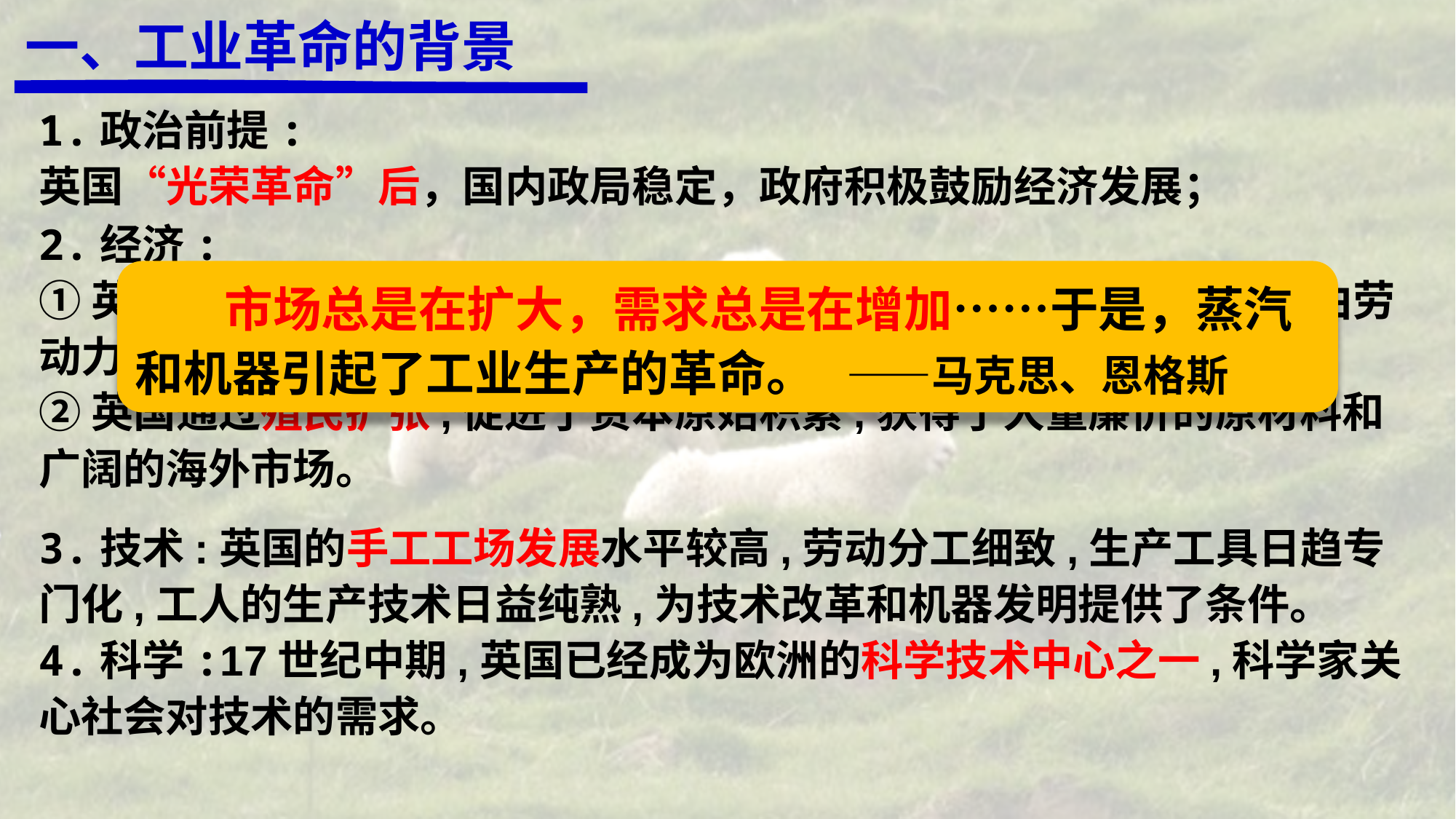

一、工业革命的背景

1.政治前提:
英国“光荣革命”后，国内政局稳定，政府积极鼓励经济发展；
2.经济:
①英国农业资本主义发展迅速,为工业发展提供了充裕的农产品、自由劳动力和国内市场；
②英国通过殖民扩张,促进了资本原始积累,获得了大量廉价的原材料和广阔的海外市场。
       市场总是在扩大，需求总是在增加……于是，蒸汽和机器引起了工业生产的革命。   ——马克思、恩格斯
3.技术:英国的手工工场发展水平较高,劳动分工细致,生产工具日趋专门化,工人的生产技术日益纯熟,为技术改革和机器发明提供了条件。
4.科学:17世纪中期,英国已经成为欧洲的科学技术中心之一,科学家关心社会对技术的需求。